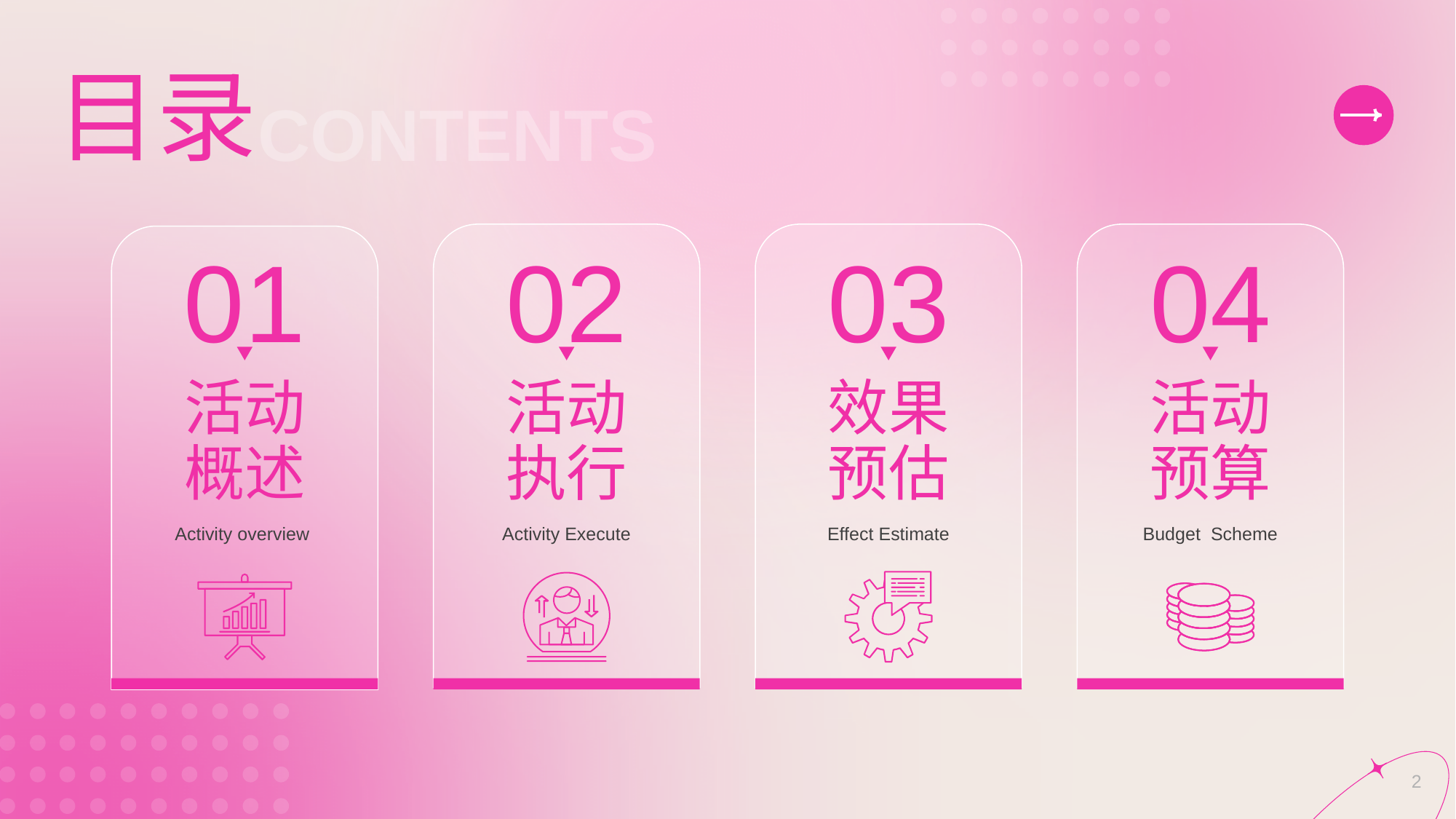

目录
CONTENTS

01
02
03
04

活动
概述
活动
执行
效果
预估
活动
预算
Activity overview
Activity Execute
Effect Estimate
Budget  Scheme

2